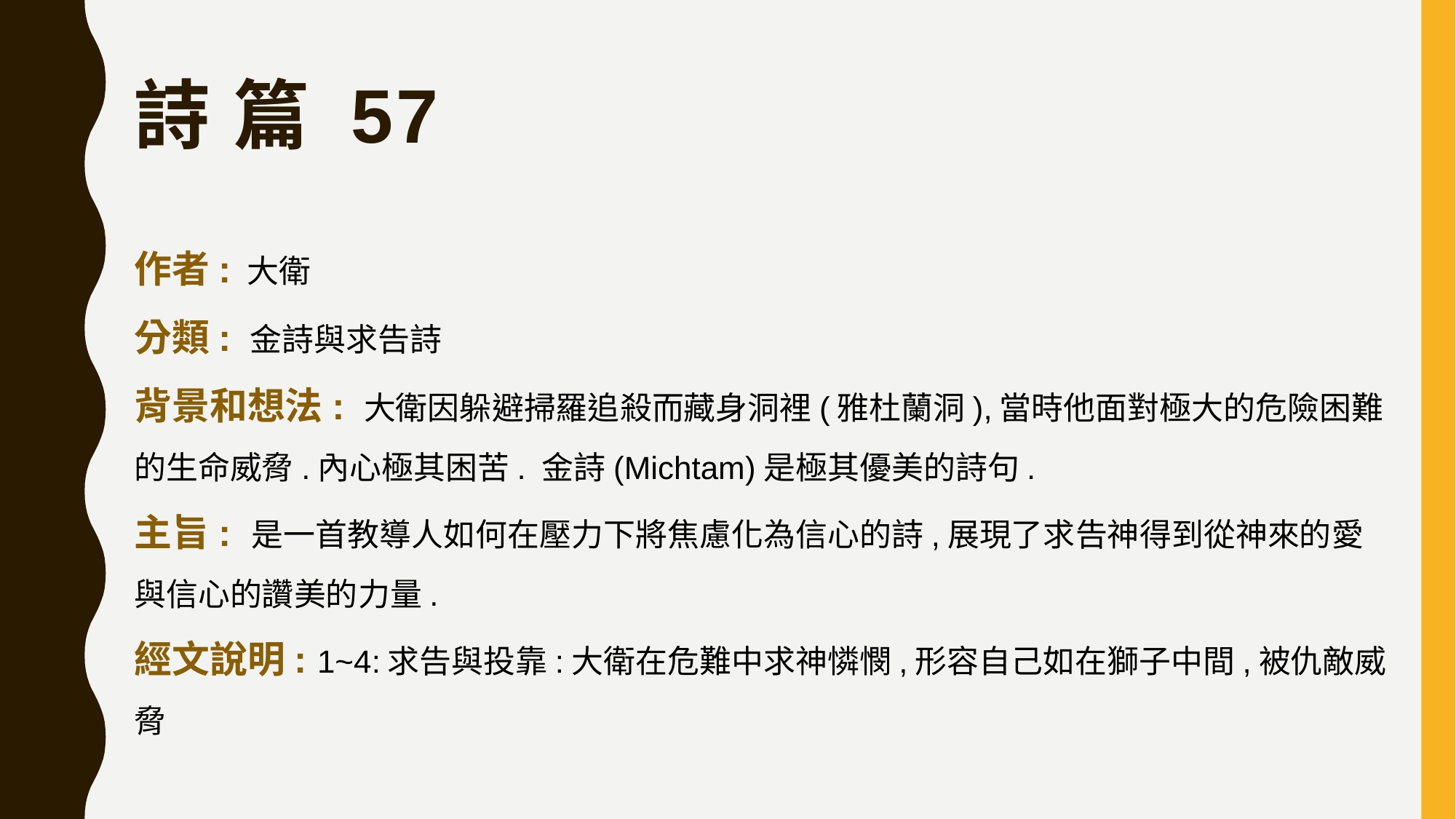

# 詩 篇 57
作者: 大衛
分類: 金詩與求告詩
背景和想法: 大衛因躲避掃羅追殺而藏身洞裡(雅杜蘭洞),當時他面對極大的危險困難的生命威脅.內心極其困苦. 金詩(Michtam)是極其優美的詩句.
主旨: 是一首教導人如何在壓力下將焦慮化為信心的詩,展現了求告神得到從神來的愛與信心的讚美的力量.
經文說明: 1~4:求告與投靠:大衛在危難中求神憐憫,形容自己如在獅子中間,被仇敵威脅